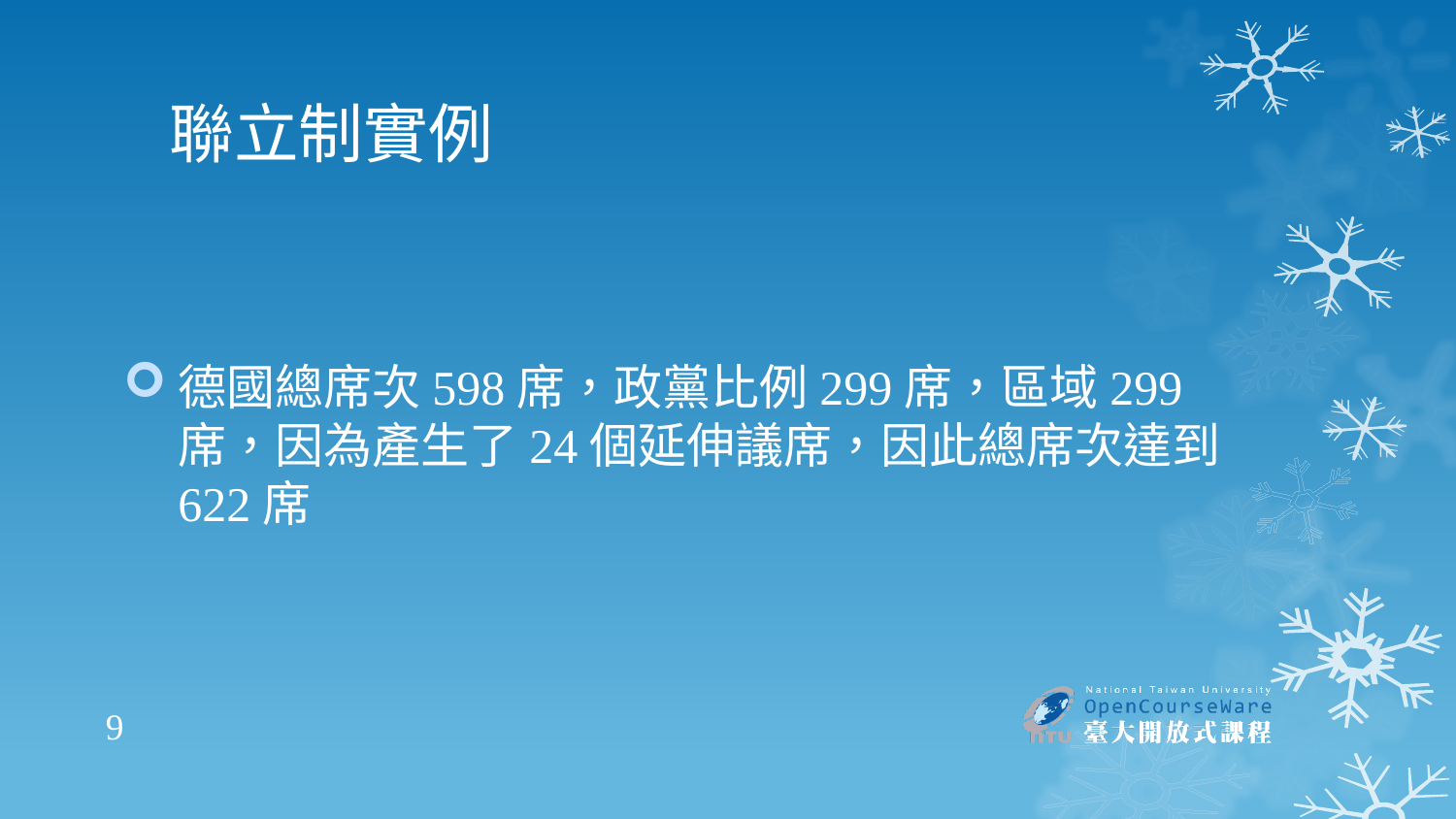

# 聯立制實例
德國總席次598席，政黨比例299席，區域299席，因為產生了24個延伸議席，因此總席次達到622席
9